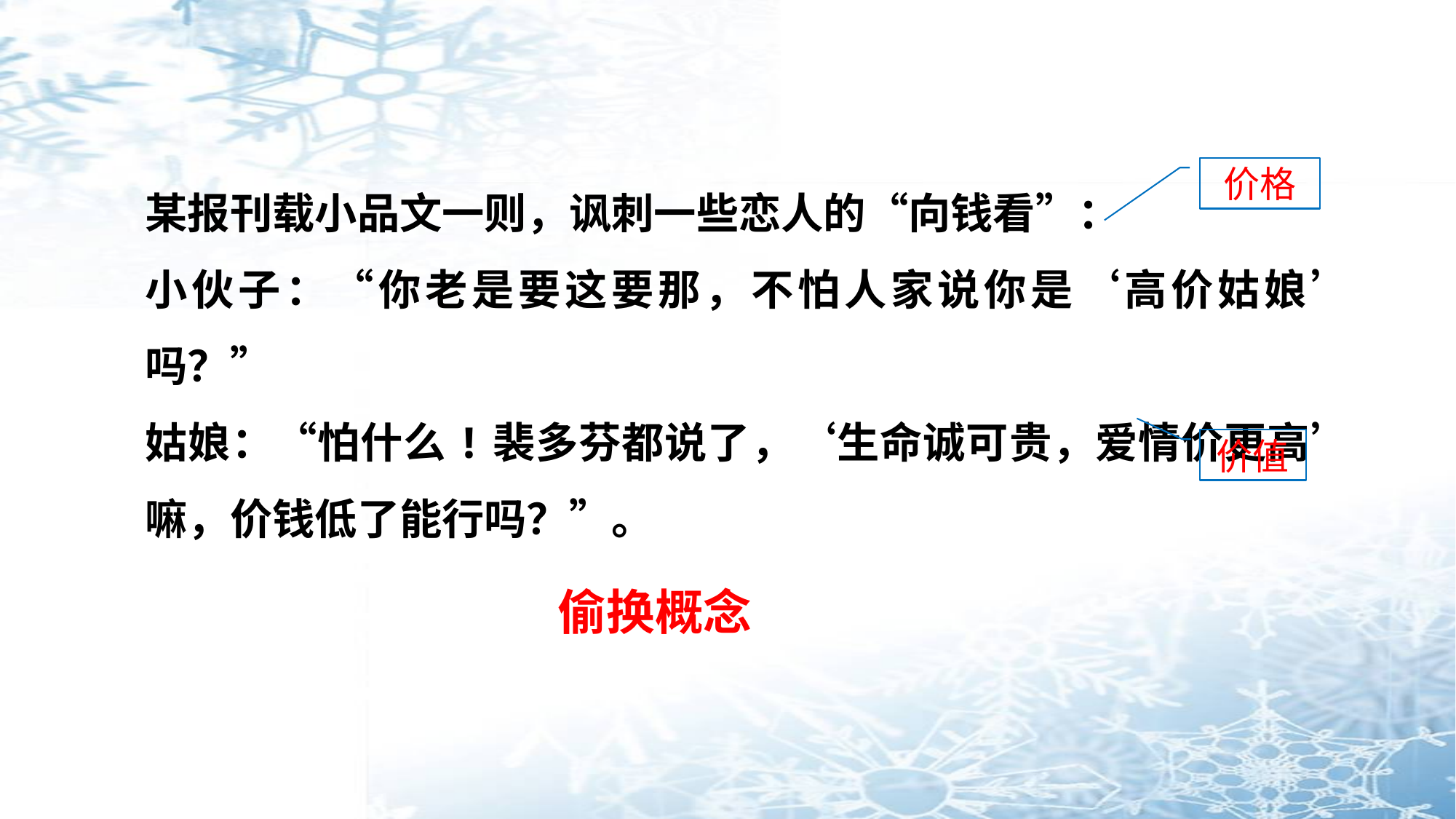

某报刊载小品文一则，讽刺一些恋人的“向钱看”：
小伙子：“你老是要这要那，不怕人家说你是‘高价姑娘’吗？”
姑娘：“怕什么!裴多芬都说了，‘生命诚可贵，爱情价更高’嘛，价钱低了能行吗？”。
价格
价值
偷换概念